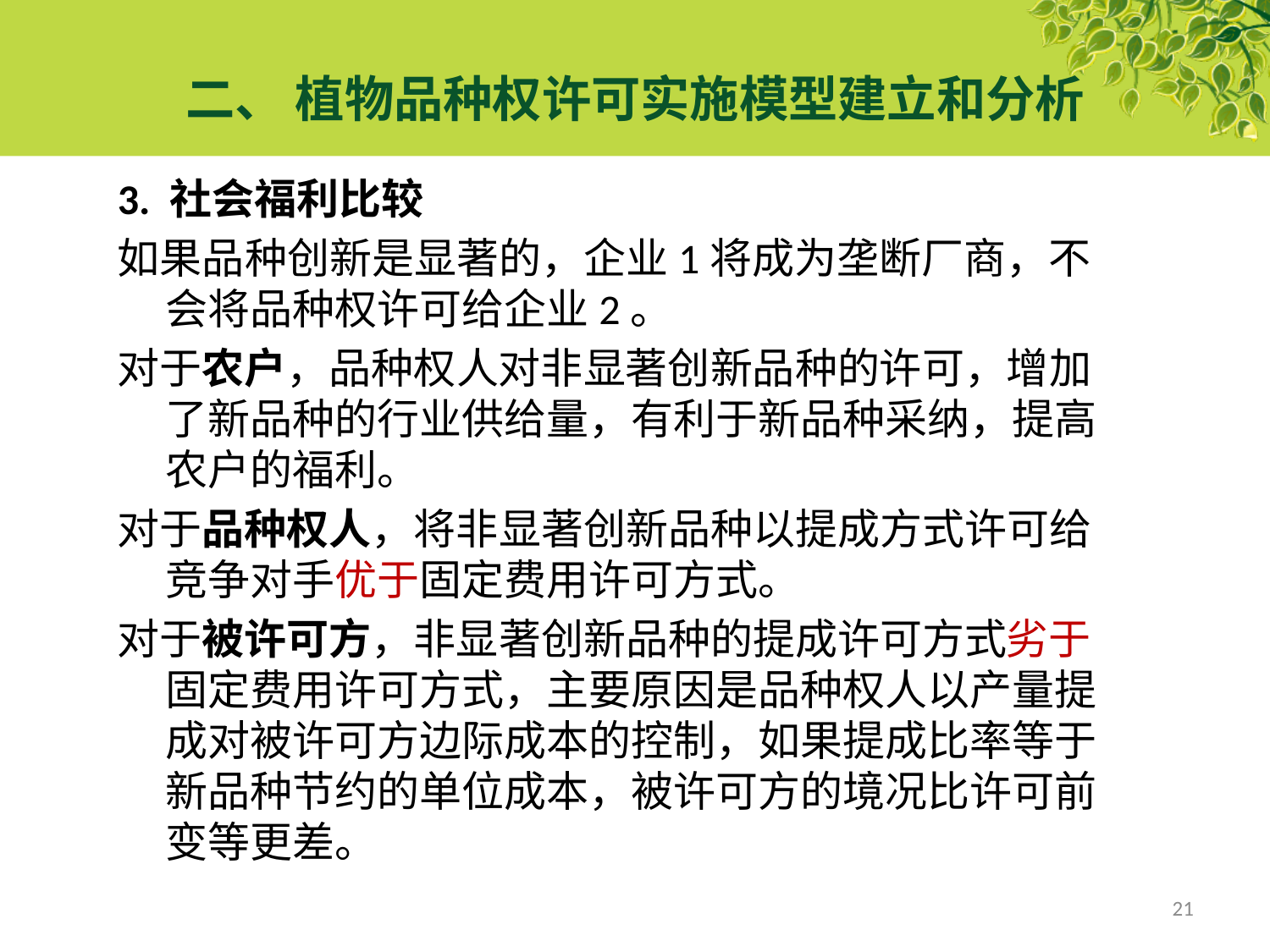

# 二、 植物品种权许可实施模型建立和分析
3. 社会福利比较
如果品种创新是显著的，企业1将成为垄断厂商，不会将品种权许可给企业2。
对于农户，品种权人对非显著创新品种的许可，增加了新品种的行业供给量，有利于新品种采纳，提高农户的福利。
对于品种权人，将非显著创新品种以提成方式许可给竞争对手优于固定费用许可方式。
对于被许可方，非显著创新品种的提成许可方式劣于固定费用许可方式，主要原因是品种权人以产量提成对被许可方边际成本的控制，如果提成比率等于新品种节约的单位成本，被许可方的境况比许可前变等更差。
21